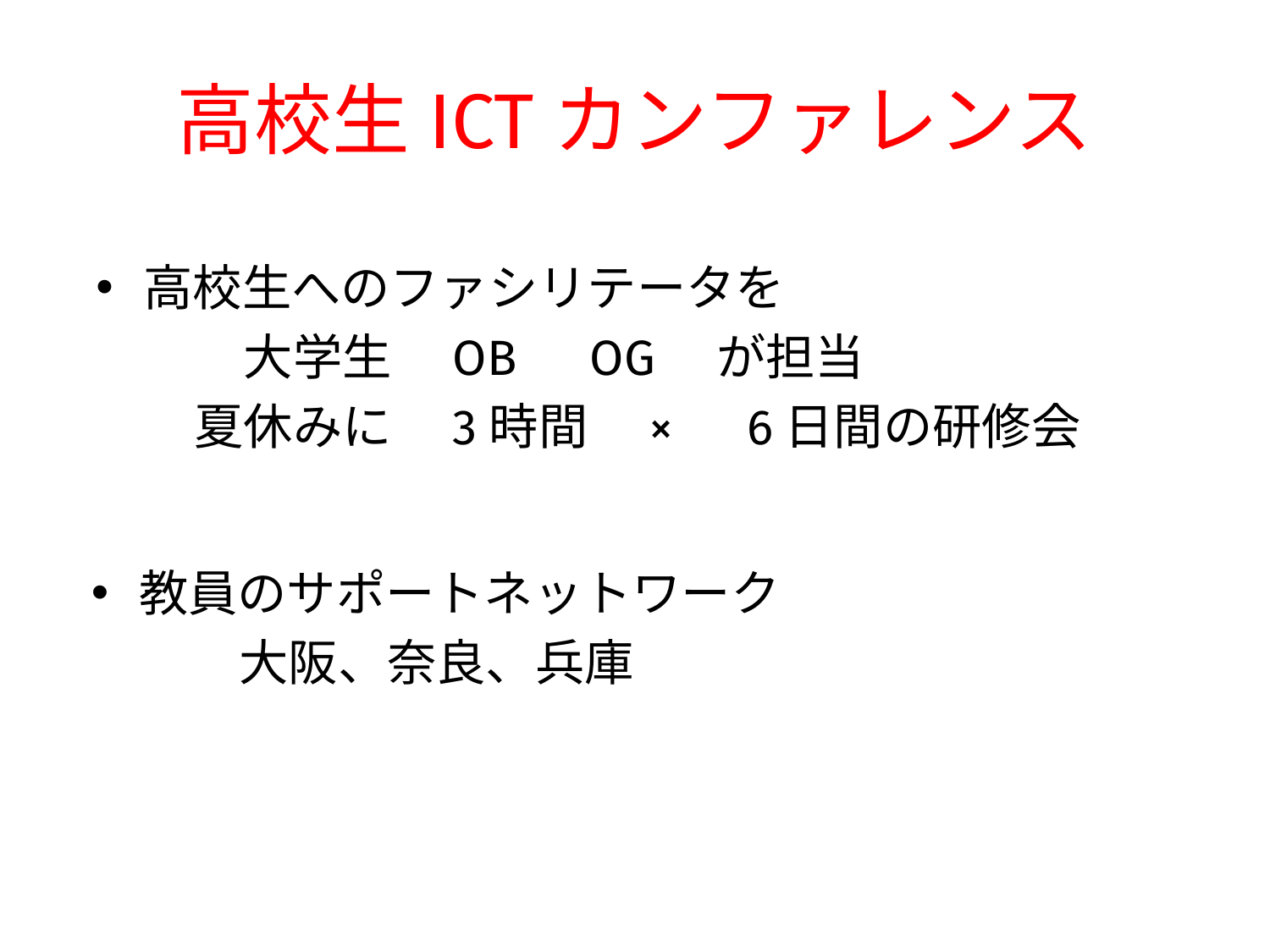

# 高校生ICTカンファレンス
高校生へのファシリテータを
　　　大学生　OB　OG　が担当
　　夏休みに　3時間　×　6日間の研修会
教員のサポートネットワーク
　　　大阪、奈良、兵庫